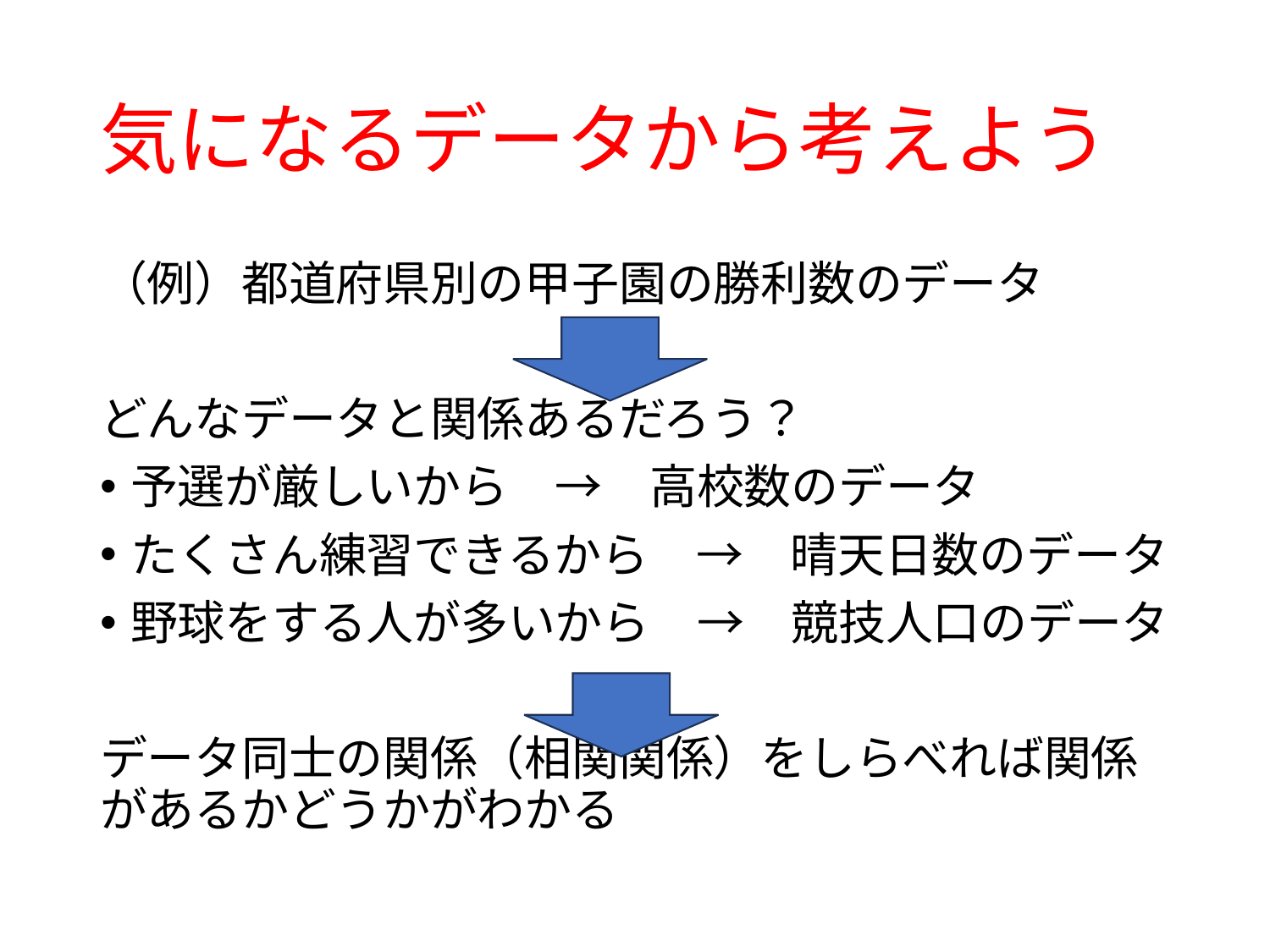

# 気になるデータから考えよう
（例）都道府県別の甲子園の勝利数のデータ

どんなデータと関係あるだろう？
予選が厳しいから　→　高校数のデータ
たくさん練習できるから　→　晴天日数のデータ
野球をする人が多いから　→　競技人口のデータ

データ同士の関係（相関関係）をしらべれば関係があるかどうかがわかる